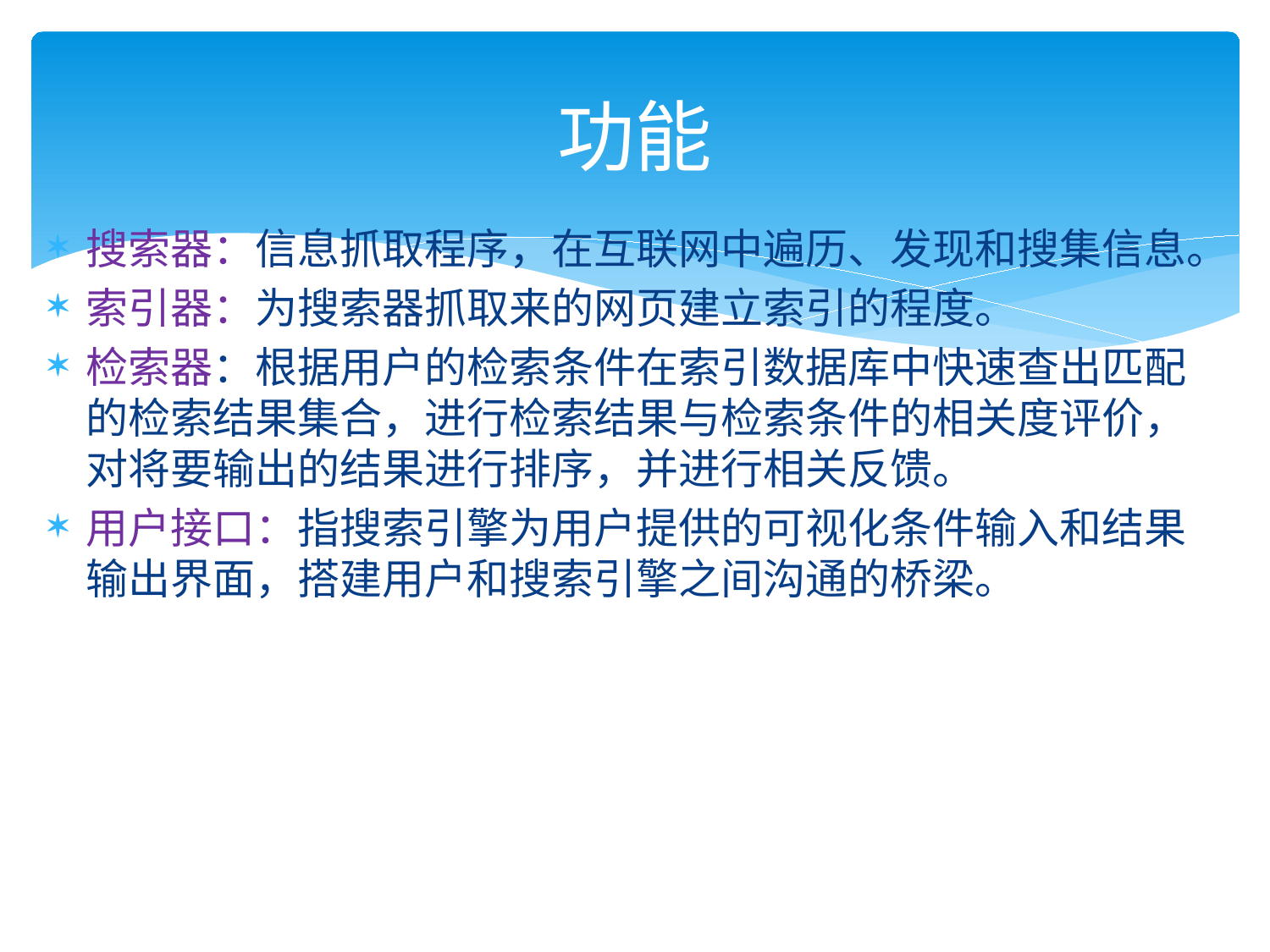

# 功能
搜索器：信息抓取程序，在互联网中遍历、发现和搜集信息。
索引器：为搜索器抓取来的网页建立索引的程度。
检索器：根据用户的检索条件在索引数据库中快速查出匹配的检索结果集合，进行检索结果与检索条件的相关度评价，对将要输出的结果进行排序，并进行相关反馈。
用户接口：指搜索引擎为用户提供的可视化条件输入和结果输出界面，搭建用户和搜索引擎之间沟通的桥梁。